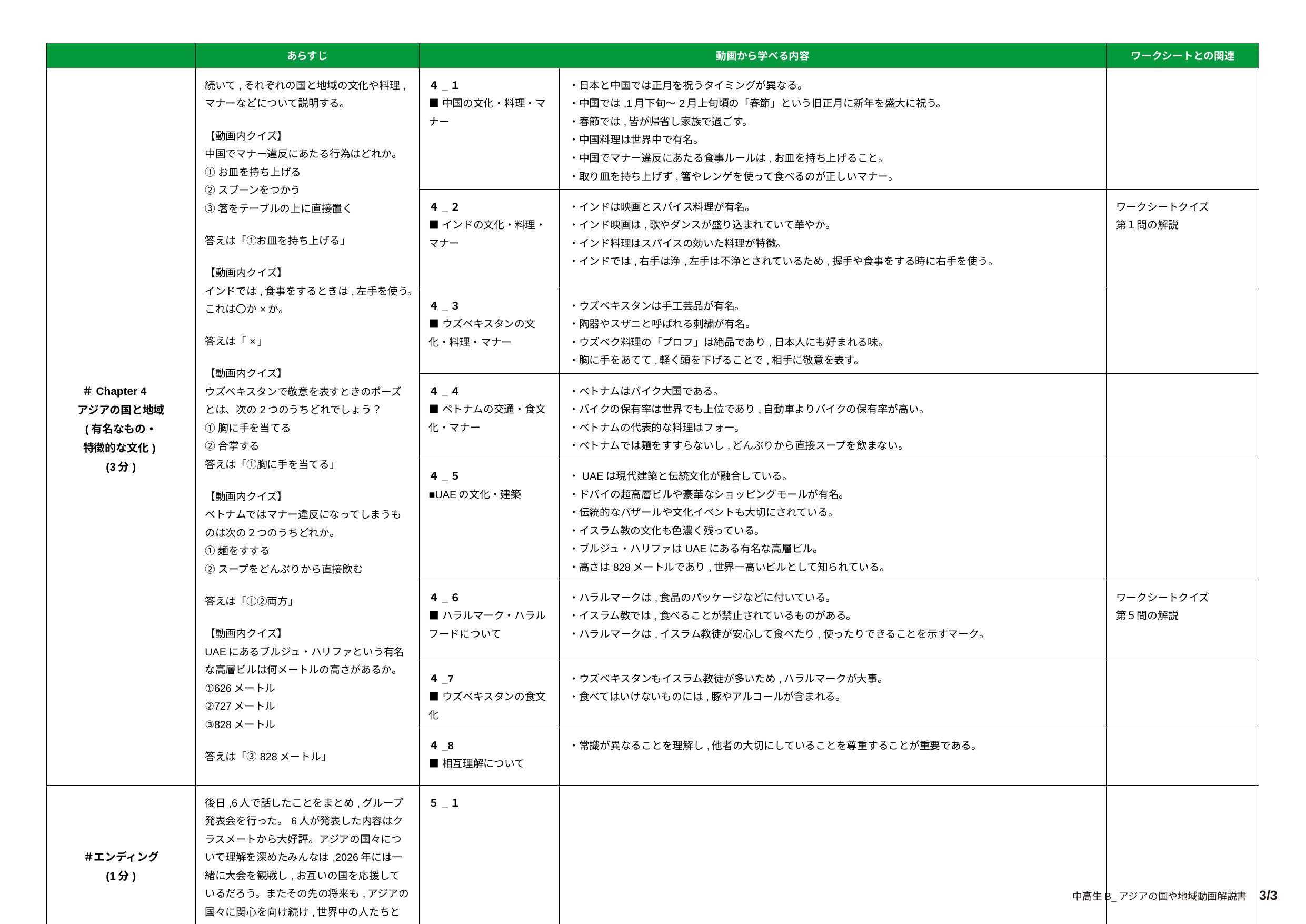

|  | あらすじ | 動画から学べる内容 |  | ワークシートとの関連 |
| --- | --- | --- | --- | --- |
| ＃Chapter 4　 アジアの国と地域 (有名なもの・ 特徴的な文化) (3分) | 続いて,それぞれの国と地域の文化や料理,マナーなどについて説明する。 【動画内クイズ】 中国でマナー違反にあたる行為はどれか。 ①お皿を持ち上げる ②スプーンをつかう ③箸をテーブルの上に直接置く 答えは「①お皿を持ち上げる」 【動画内クイズ】 インドでは,食事をするときは,左手を使う。これは〇か×か。 答えは「×」 【動画内クイズ】 ウズベキスタンで敬意を表すときのポーズとは、次の2つのうちどれでしょう？ ①胸に手を当てる ②合掌する 答えは「①胸に手を当てる」 【動画内クイズ】 ベトナムではマナー違反になってしまうものは次の２つのうちどれか。 ①麺をすする ②スープをどんぶりから直接飲む 答えは「①②両方」 【動画内クイズ】 UAEにあるブルジュ・ハリファという有名な高層ビルは何メートルの高さがあるか。 ①626メートル ②727メートル ③828メートル 答えは「③828メートル」 | ４\_１ ■中国の文化・料理・マナー | ・日本と中国では正月を祝うタイミングが異なる。 ・中国では,1月下旬～2月上旬頃の「春節」という旧正月に新年を盛大に祝う。 ・春節では,皆が帰省し家族で過ごす。 ・中国料理は世界中で有名。 ・中国でマナー違反にあたる食事ルールは,お皿を持ち上げること。 ・取り皿を持ち上げず,箸やレンゲを使って食べるのが正しいマナー。 |  |
|  |  | ４\_２ ■インドの文化・料理・マナー | ・インドは映画とスパイス料理が有名。 ・インド映画は,歌やダンスが盛り込まれていて華やか。 ・インド料理はスパイスの効いた料理が特徴。 ・インドでは,右手は浄,左手は不浄とされているため,握手や食事をする時に右手を使う。 | ワークシートクイズ 第１問の解説 |
|  |  | ４\_３ ■ウズベキスタンの文化・料理・マナー | ・ウズベキスタンは手工芸品が有名。 ・陶器やスザニと呼ばれる刺繍が有名。 ・ウズベク料理の「プロフ」は絶品であり,日本人にも好まれる味。 ・胸に手をあてて,軽く頭を下げることで,相手に敬意を表す。 |  |
|  |  | ４\_４ ■ベトナムの交通・食文化・マナー | ・ベトナムはバイク大国である。 ・バイクの保有率は世界でも上位であり,自動車よりバイクの保有率が高い。 ・ベトナムの代表的な料理はフォー。 ・ベトナムでは麺をすすらないし,どんぶりから直接スープを飲まない。 |  |
|  |  | ４\_５ ■UAEの文化・建築 | ・UAEは現代建築と伝統文化が融合している。 ・ドバイの超高層ビルや豪華なショッピングモールが有名。 ・伝統的なバザールや文化イベントも大切にされている。 ・イスラム教の文化も色濃く残っている。 ・ブルジュ・ハリファはUAEにある有名な高層ビル。 ・高さは828メートルであり,世界一高いビルとして知られている。 |  |
|  |  | ４\_６ ■ハラルマーク・ハラルフードについて | ・ハラルマークは,食品のパッケージなどに付いている。 ・イスラム教では,食べることが禁止されているものがある。 ・ハラルマークは,イスラム教徒が安心して食べたり,使ったりできることを示すマーク。 | ワークシートクイズ 第５問の解説 |
|  |  | ４\_7 ■ウズベキスタンの食文化 | ・ウズベキスタンもイスラム教徒が多いため,ハラルマークが大事。 ・食べてはいけないものには,豚やアルコールが含まれる。 |  |
|  |  | ４\_8 ■相互理解について | ・常識が異なることを理解し,他者の大切にしていることを尊重することが重要である。 |  |
| ＃エンディング (1分) | 後日,6人で話したことをまとめ,グループ発表会を行った。6人が発表した内容はクラスメートから大好評。アジアの国々について理解を深めたみんなは,2026年には一緒に大会を観戦し,お互いの国を応援しているだろう。またその先の将来も,アジアの国々に関心を向け続け,世界中の人たちとの交流を深めていくだろう。 | ５\_１ |  |  |
中高生B_アジアの国や地域動画解説書　3/3